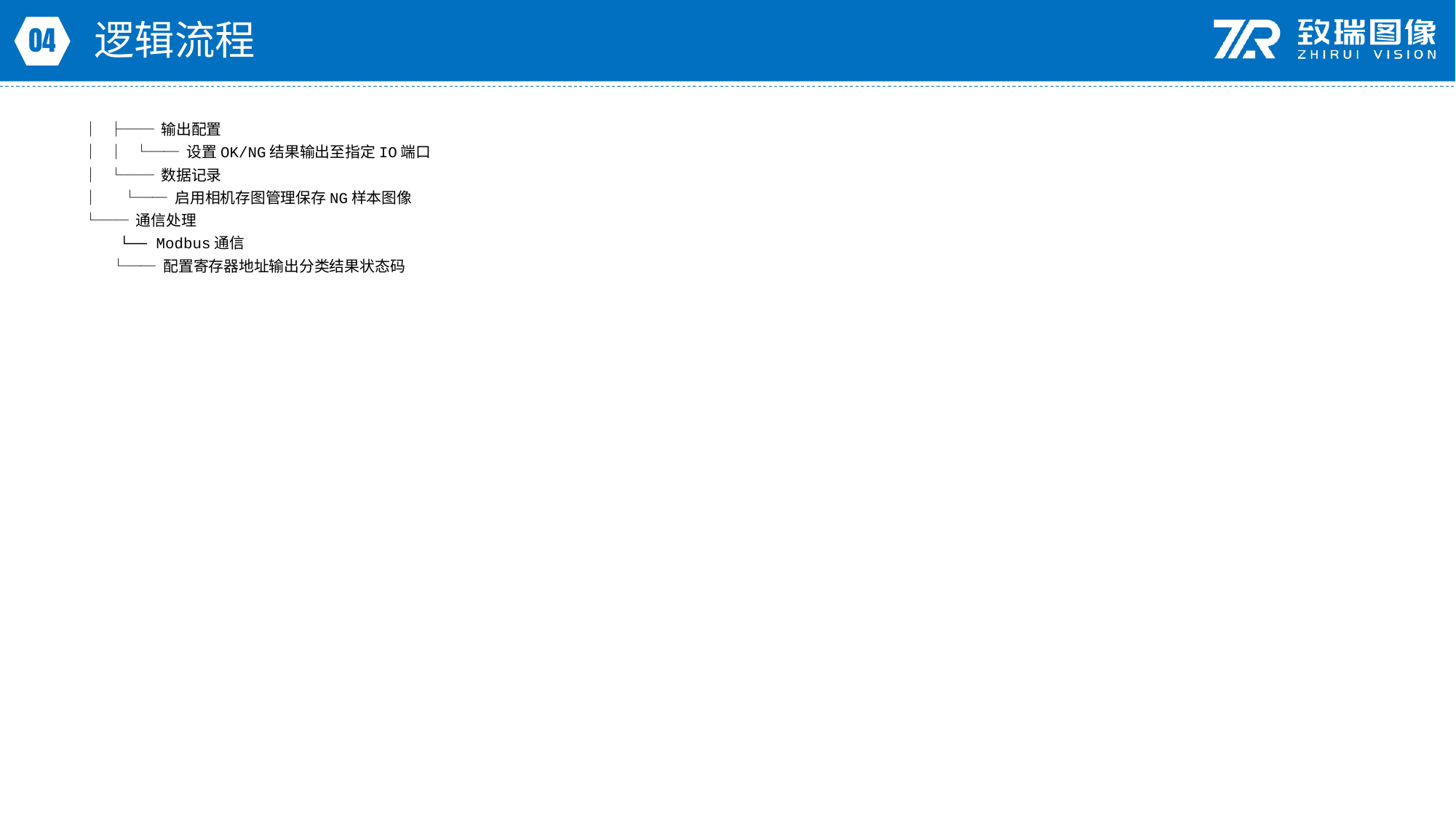

逻辑流程
04

│   ├── 输出配置
│   │   └── 设置OK/NG结果输出至指定IO端口
│   └── 数据记录
│       └── 启用相机存图管理保存NG样本图像
└── 通信处理
    └── Modbus通信
        └── 配置寄存器地址输出分类结果状态码